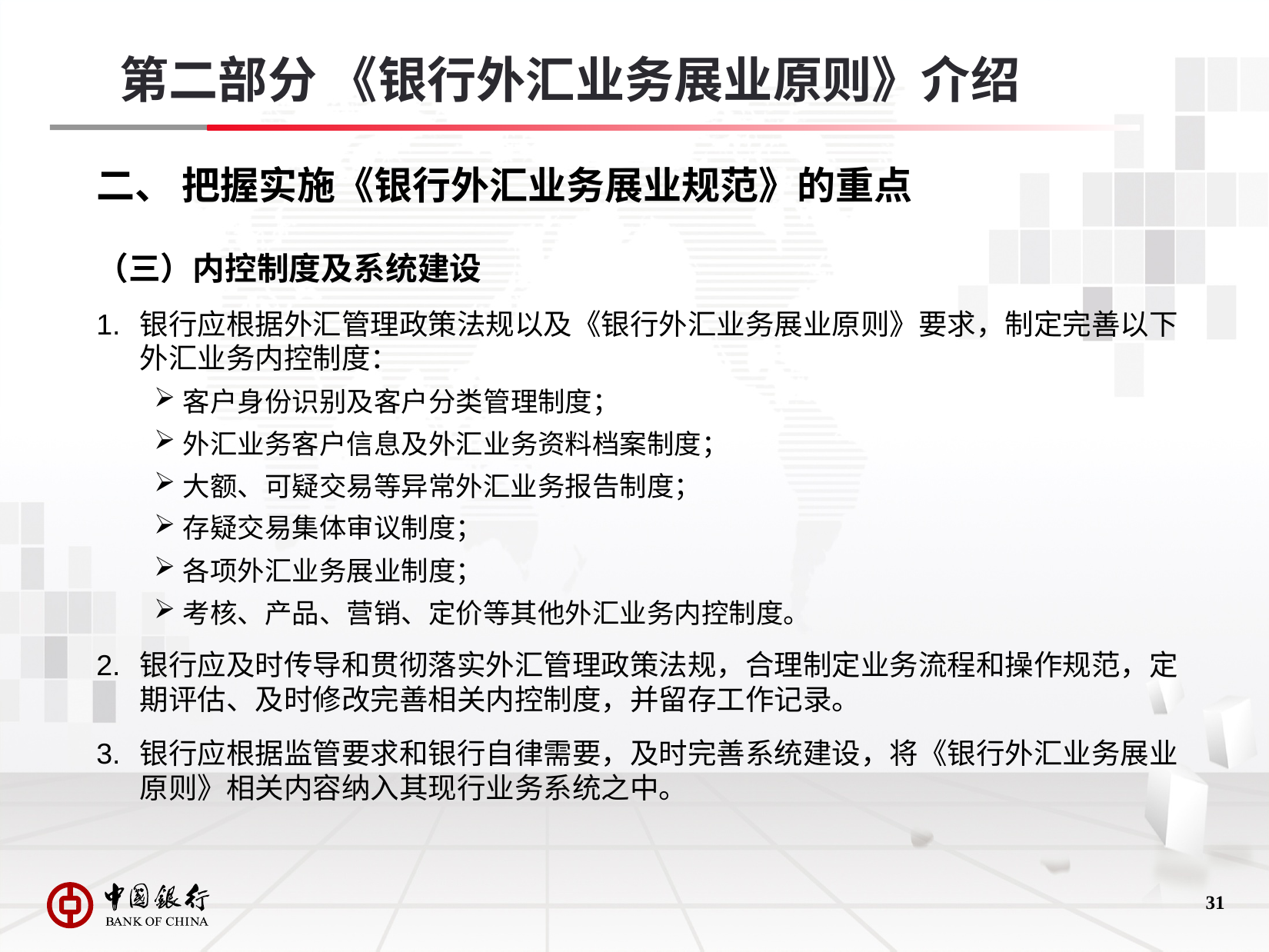

第二部分 《银行外汇业务展业原则》介绍
# 二、 把握实施《银行外汇业务展业规范》的重点
（三）内控制度及系统建设
银行应根据外汇管理政策法规以及《银行外汇业务展业原则》要求，制定完善以下外汇业务内控制度：
客户身份识别及客户分类管理制度；
外汇业务客户信息及外汇业务资料档案制度；
大额、可疑交易等异常外汇业务报告制度；
存疑交易集体审议制度；
各项外汇业务展业制度；
考核、产品、营销、定价等其他外汇业务内控制度。
银行应及时传导和贯彻落实外汇管理政策法规，合理制定业务流程和操作规范，定期评估、及时修改完善相关内控制度，并留存工作记录。
银行应根据监管要求和银行自律需要，及时完善系统建设，将《银行外汇业务展业原则》相关内容纳入其现行业务系统之中。
31